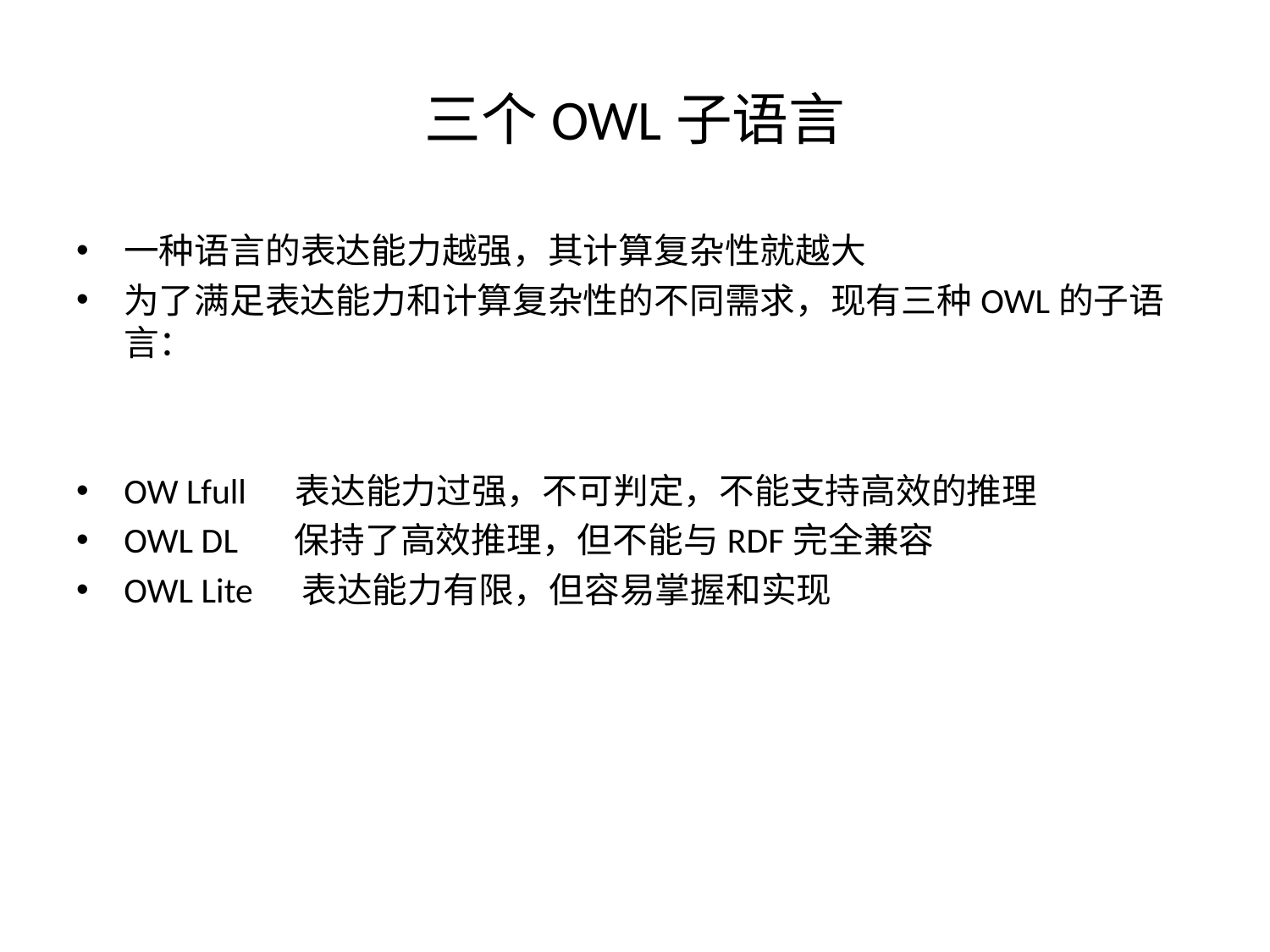

# 三个OWL子语言
一种语言的表达能力越强，其计算复杂性就越大
为了满足表达能力和计算复杂性的不同需求，现有三种OWL的子语言：

OW Lfull     表达能力过强，不可判定，不能支持高效的推理
OWL DL      保持了高效推理，但不能与RDF完全兼容
OWL Lite     表达能力有限，但容易掌握和实现